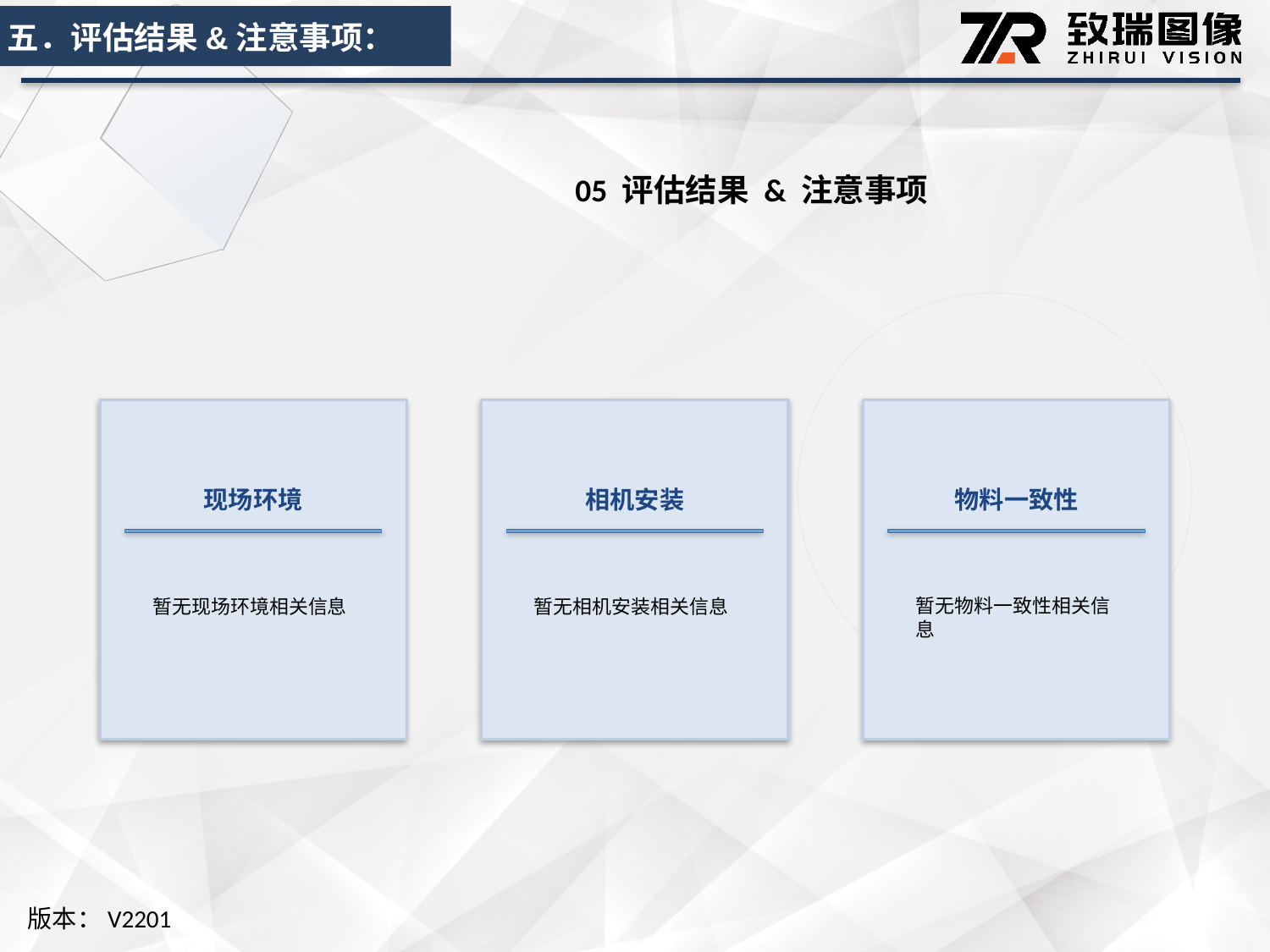

五．评估结果&注意事项：

05 评估结果 & 注意事项

现场环境

相机安装

物料一致性

暂无现场环境相关信息

暂无相机安装相关信息

暂无物料一致性相关信息